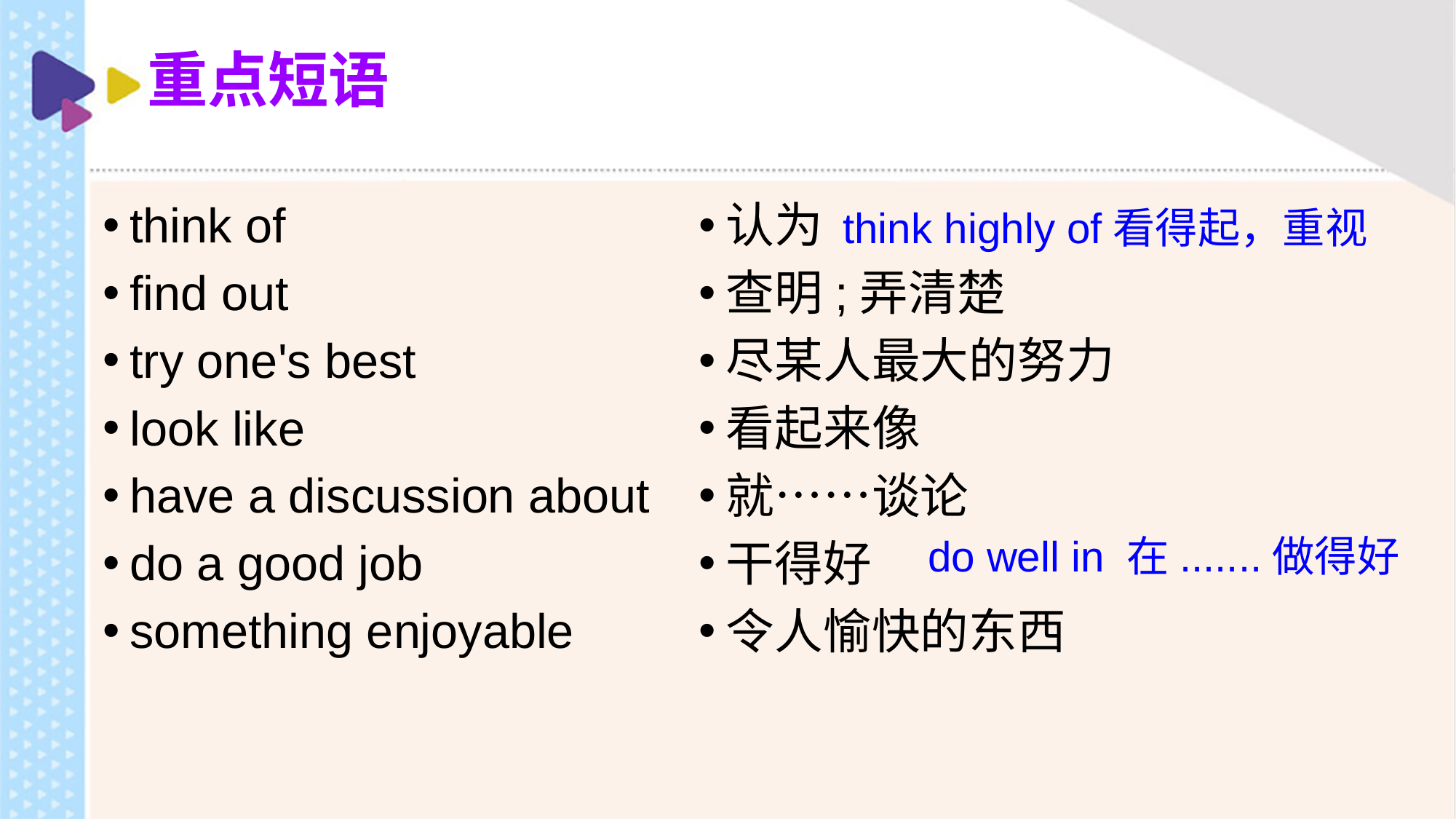

# 重点短语
think of
find out
try one's best
look like
have a discussion about
do a good job
something enjoyable
认为
查明;弄清楚
尽某人最大的努力
看起来像
就……谈论
干得好
令人愉快的东西
think highly of看得起，重视
do well in 在.......做得好